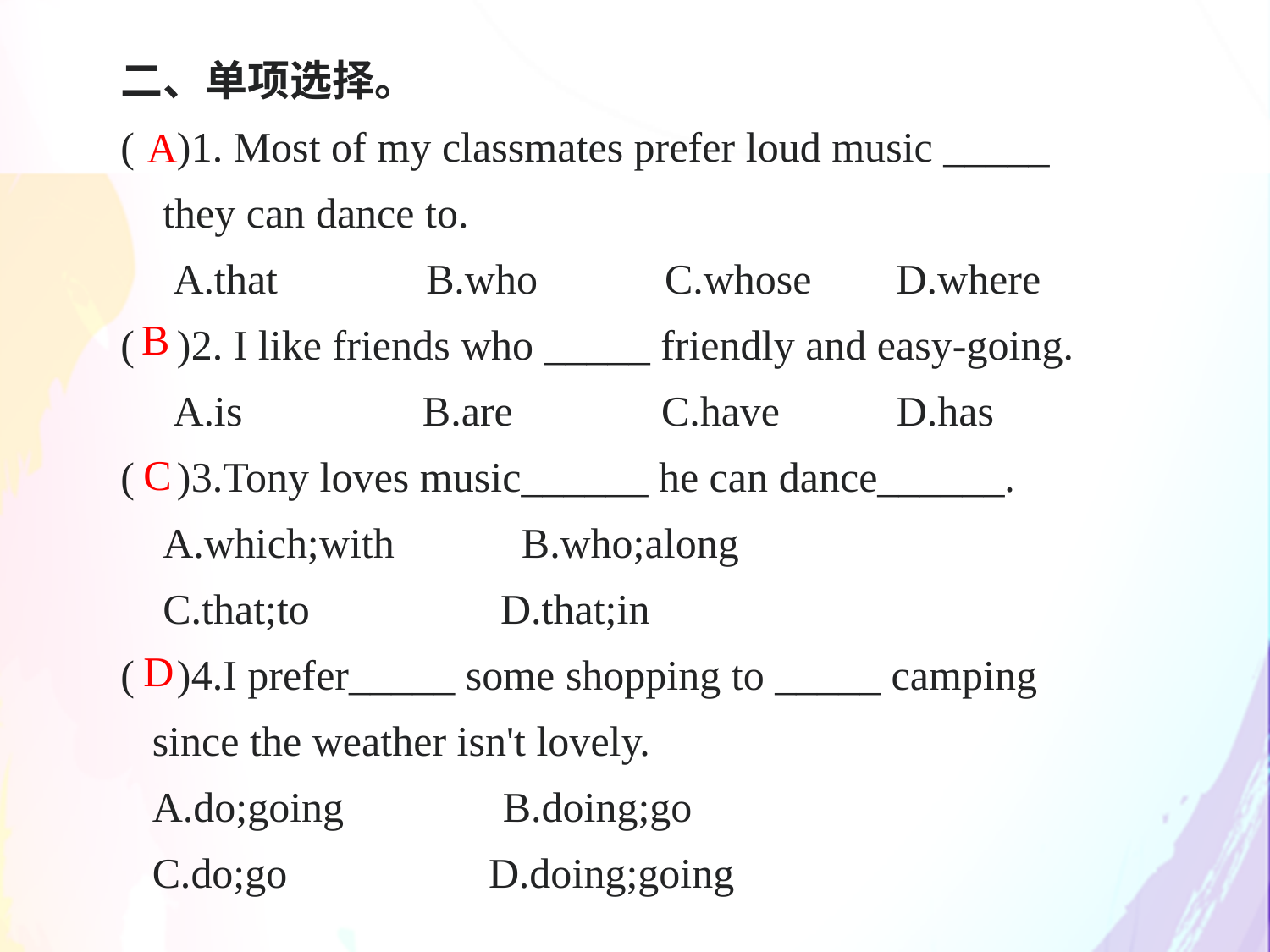

二、单项选择。
(    )1. Most of my classmates prefer loud music _____
    they can dance to.
     A.that              B.who            C.whose        D.where
(    )2. I like friends who _____ friendly and easy-going.
     A.is                 B.are              C.have           D.has
(    )3.Tony loves music______ he can dance______.
    A.which;with            B.who;along
    C.that;to                  D.that;in
(    )4.I prefer_____ some shopping to _____ camping
   since the weather isn't lovely.
   A.do;going               B.doing;go
   C.do;go                   D.doing;going
A
B
C
D